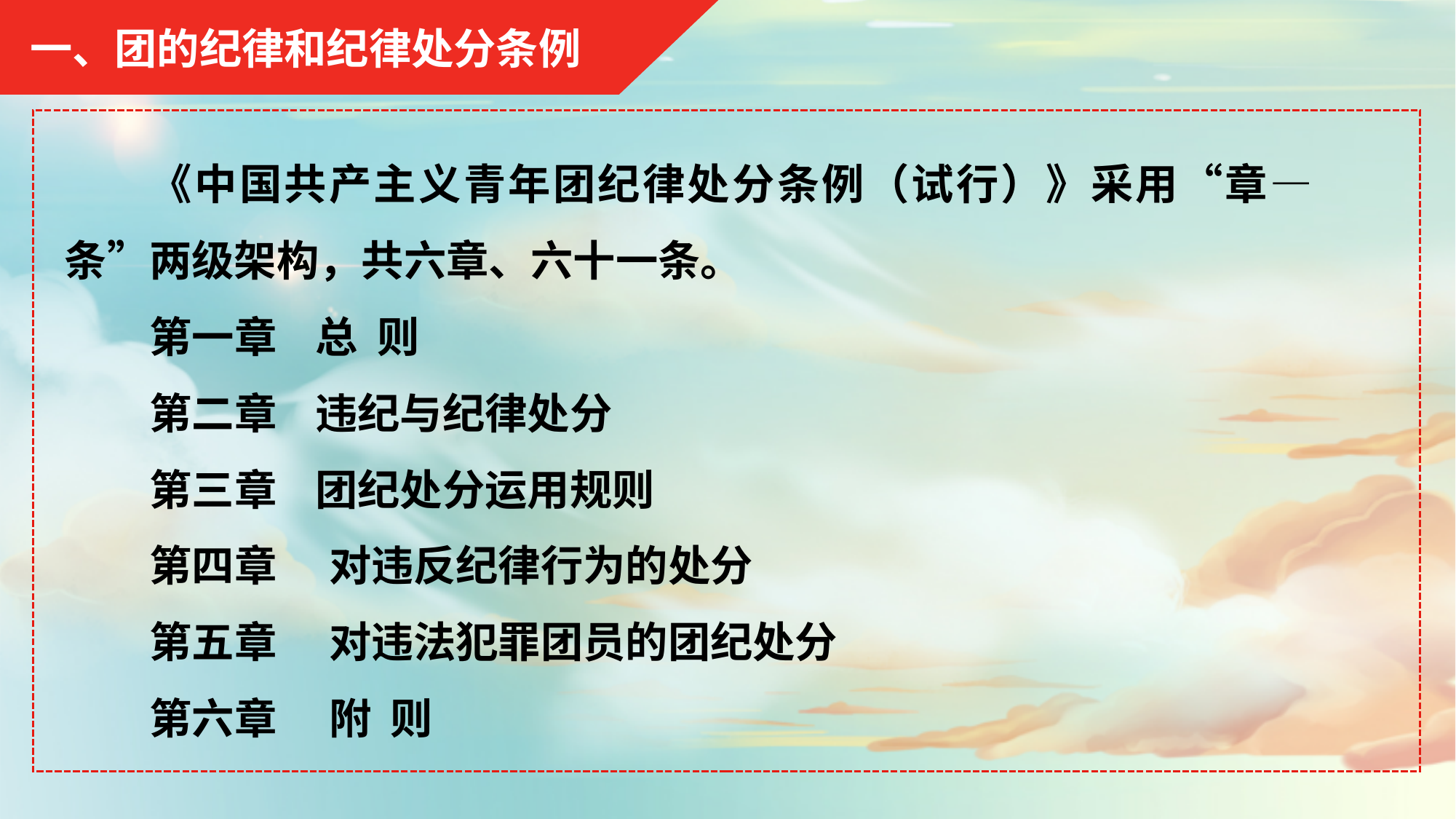

一、团的纪律和纪律处分条例

《中国共产主义青年团纪律处分条例（试行）》采用“章—条”两级架构，共六章、六十一条。
第一章    总  则
第二章    违纪与纪律处分
第三章    团纪处分运用规则
第四章　 对违反纪律行为的处分
第五章　 对违法犯罪团员的团纪处分
第六章　 附  则